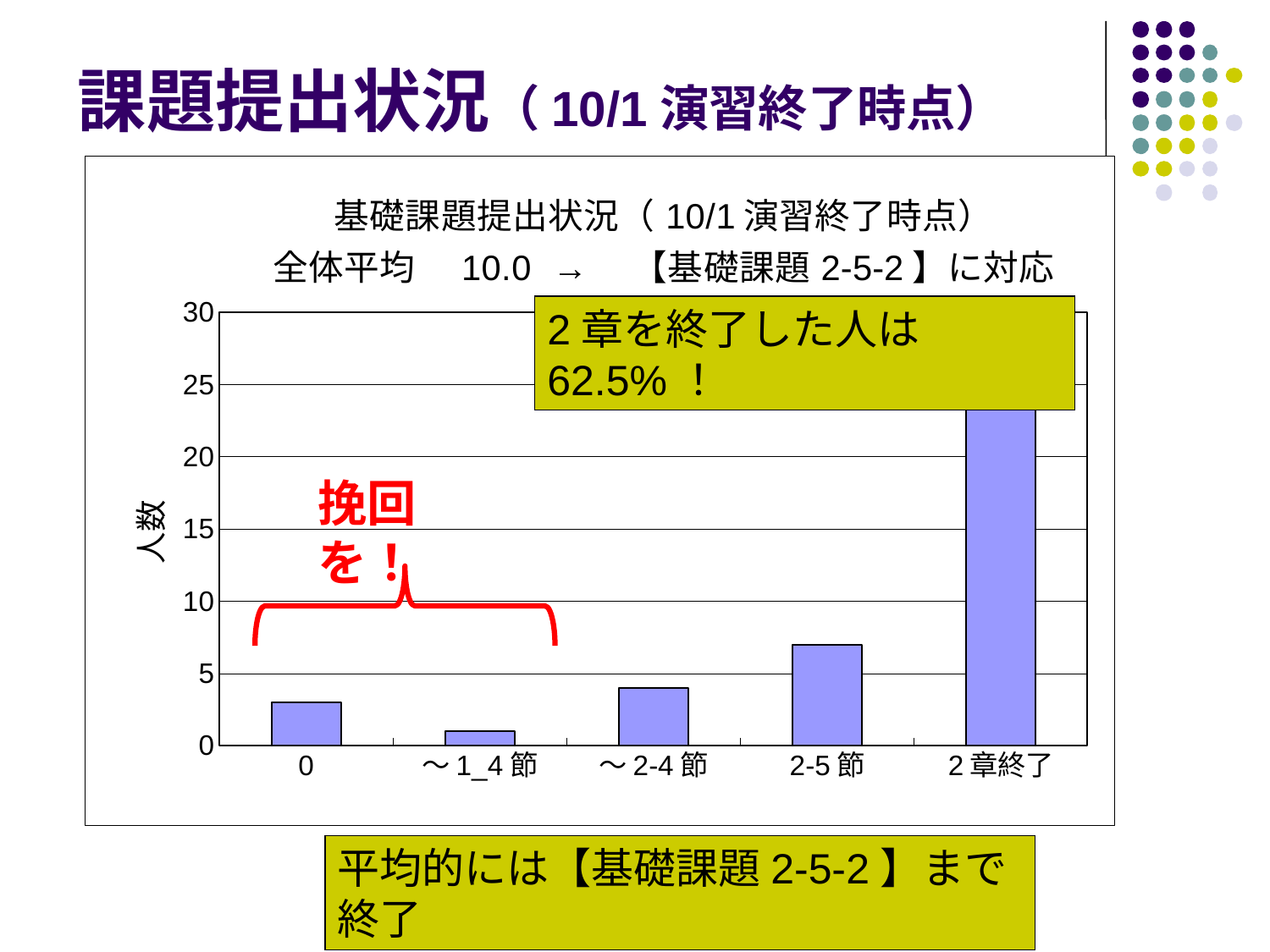

# 課題提出状況（10/1演習終了時点）

### Chart: 基礎課題提出状況（10/1演習終了時点）
全体平均　10.0  →　【基礎課題2-5-2】に対応

| Category |  |
|---|---|
| 0 | 3.0 |
| ～1_4節 | 1.0 |
| ～2-4節 | 4.0 |
| 2-5節 | 7.0 |
| 2章終了 | 25.0 |
2章を終了した人は62.5%！

挽回を！
平均的には【基礎課題2-5-2】まで終了